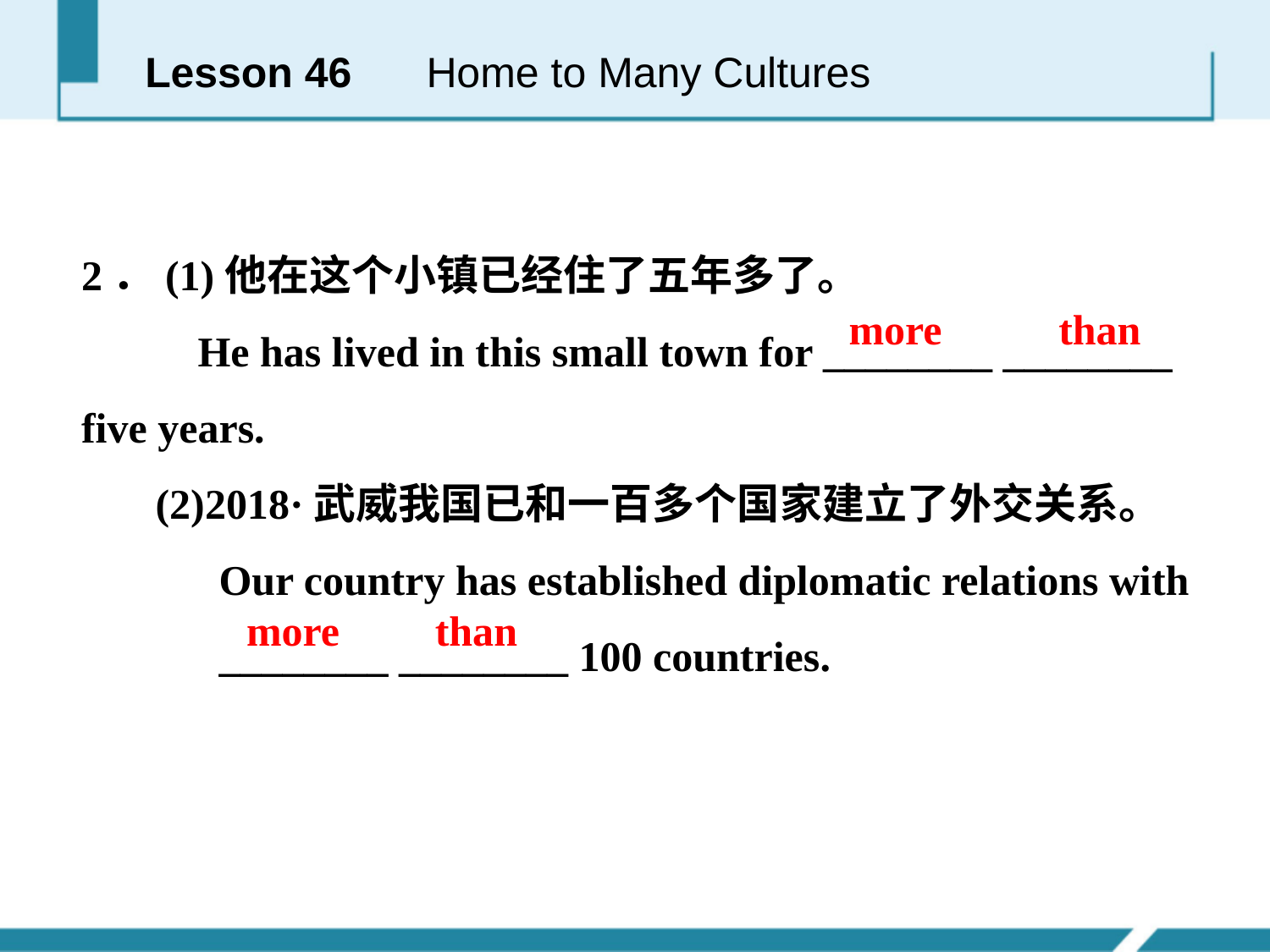

Lesson 46 　Home to Many Cultures
2．(1)他在这个小镇已经住了五年多了。
           He has lived in this small town for ________ ________ five years.
       (2)2018·武威我国已和一百多个国家建立了外交关系。
             Our country has established diplomatic relations with
             ________ ________ 100 countries.
more           than
more         than